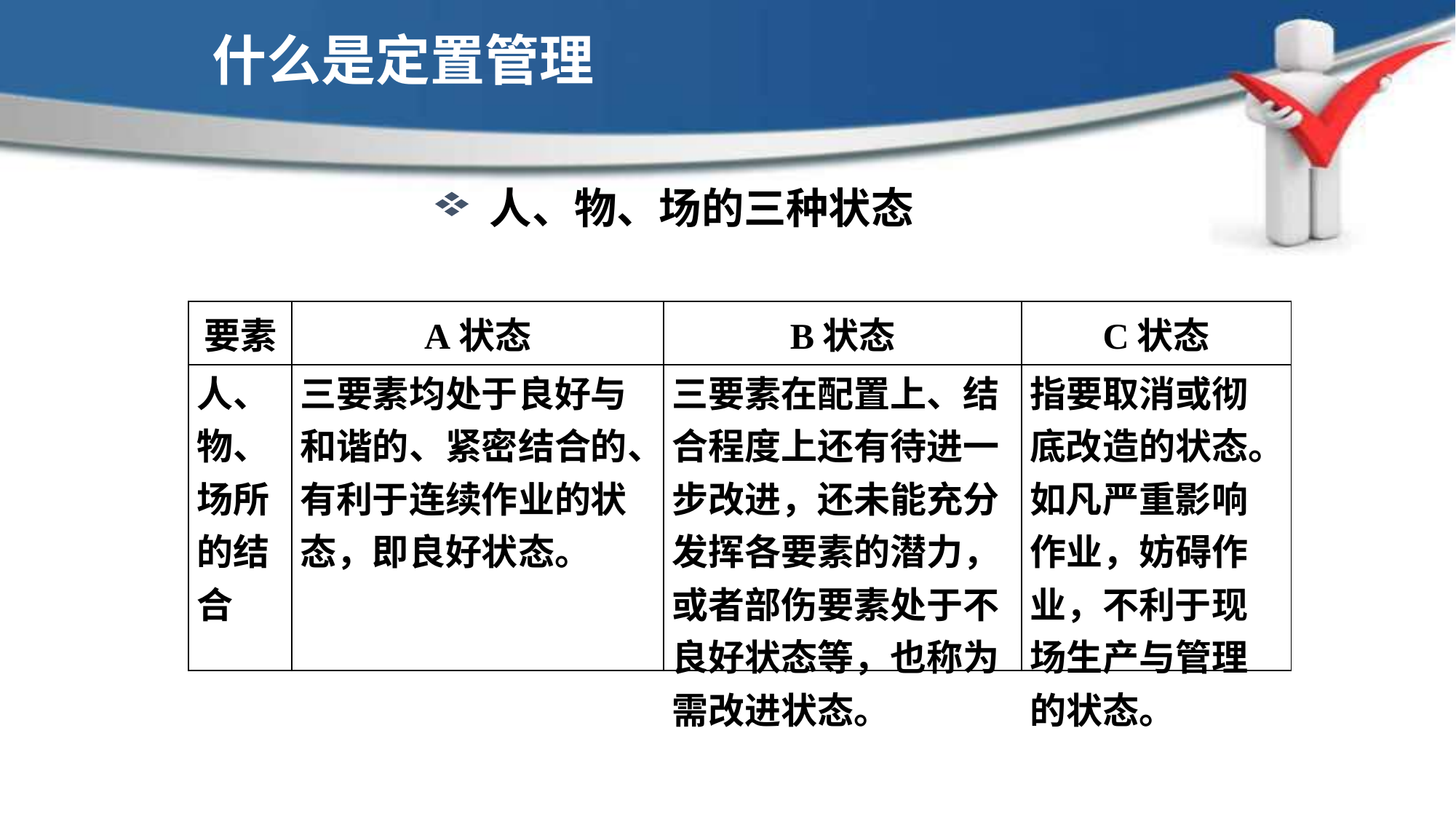

什么是定置管理
人、物、场的三种状态

| 要素 | A状态 | B状态 | C状态 |
| --- | --- | --- | --- |
| 人、物、场所的结合 | 三要素均处于良好与和谐的、紧密结合的、有利于连续作业的状态，即良好状态。 | 三要素在配置上、结合程度上还有待进一步改进，还未能充分发挥各要素的潜力，或者部伤要素处于不良好状态等，也称为需改进状态。 | 指要取消或彻底改造的状态。如凡严重影响作业，妨碍作业，不利于现场生产与管理的状态。 |
现场6S定置管理